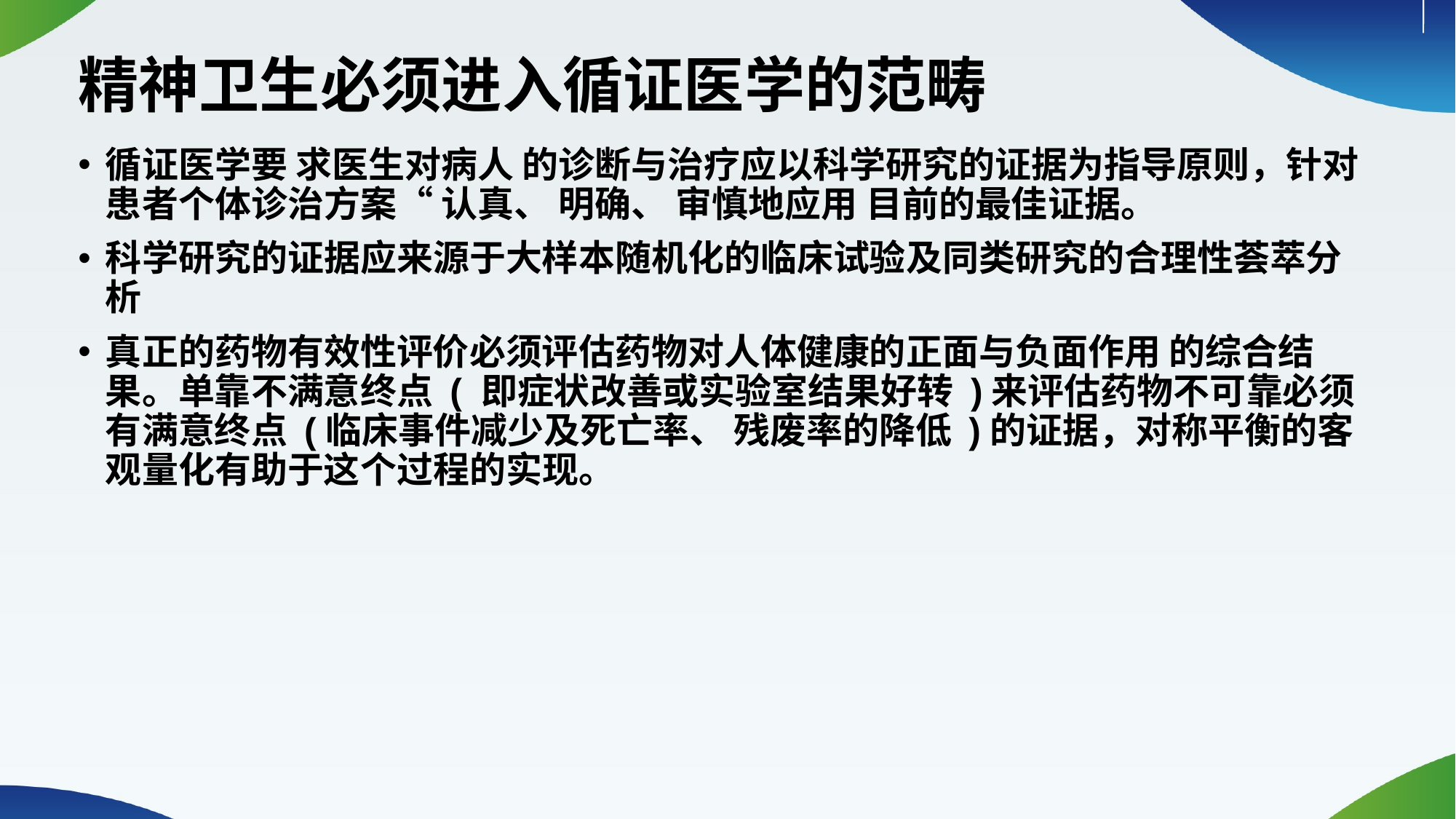

# 精神卫生必须进入循证医学的范畴
循证医学要 求医生对病人 的诊断与治疗应以科学研究的证据为指导原则，针对患者个体诊治方案“ 认真、 明确、 审慎地应用 目前的最佳证据。
科学研究的证据应来源于大样本随机化的临床试验及同类研究的合理性荟萃分析
真正的药物有效性评价必须评估药物对人体健康的正面与负面作用 的综合结果。单靠不满意终点 ( 即症状改善或实验室结果好转 )来评估药物不可靠必须有满意终点 (临床事件减少及死亡率、 残废率的降低 )的证据，对称平衡的客观量化有助于这个过程的实现。